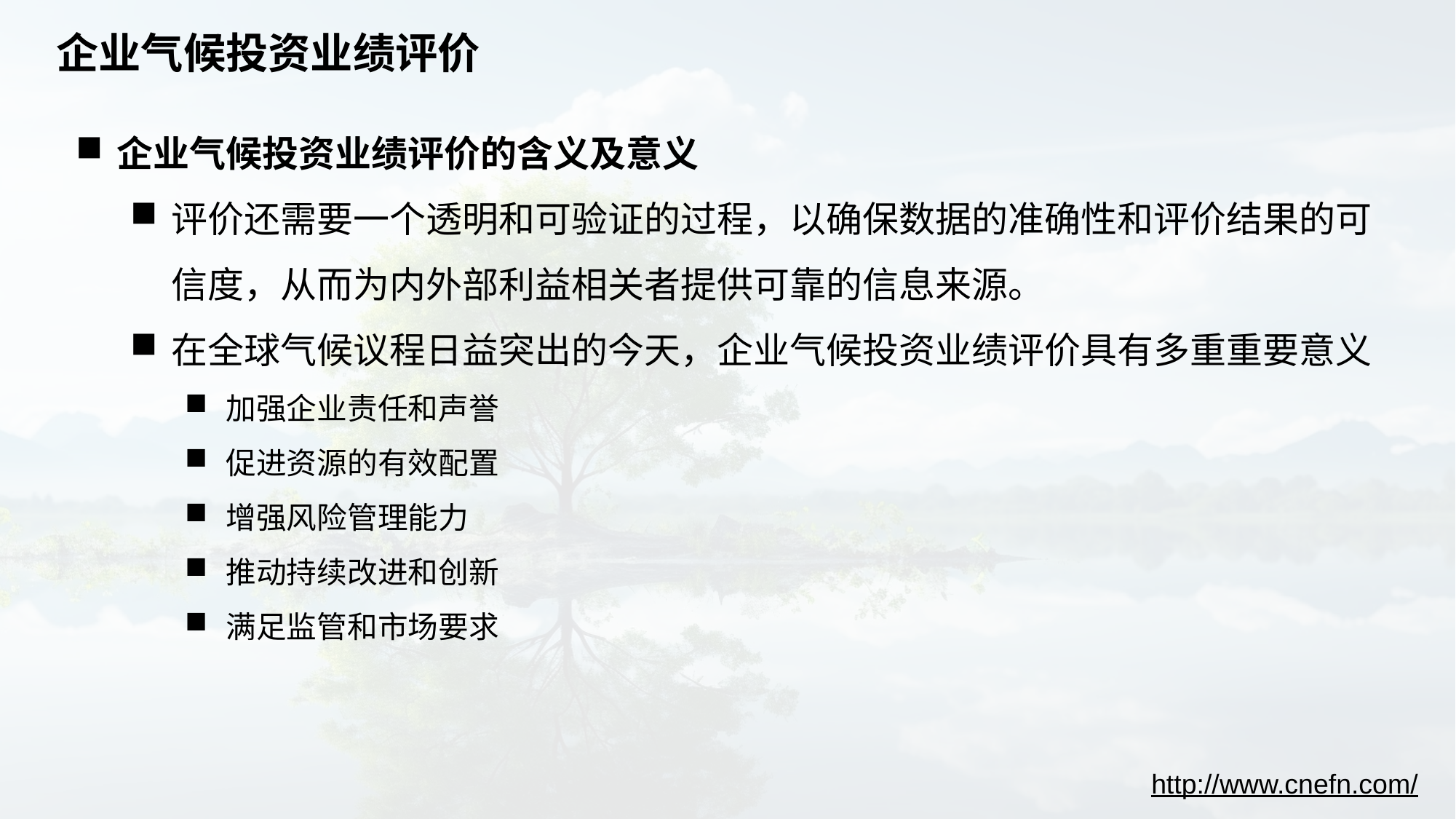

# 企业气候投资业绩评价
企业气候投资业绩评价的含义及意义
评价还需要一个透明和可验证的过程，以确保数据的准确性和评价结果的可信度，从而为内外部利益相关者提供可靠的信息来源。
在全球气候议程日益突出的今天，企业气候投资业绩评价具有多重重要意义
加强企业责任和声誉
促进资源的有效配置
增强风险管理能力
推动持续改进和创新
满足监管和市场要求